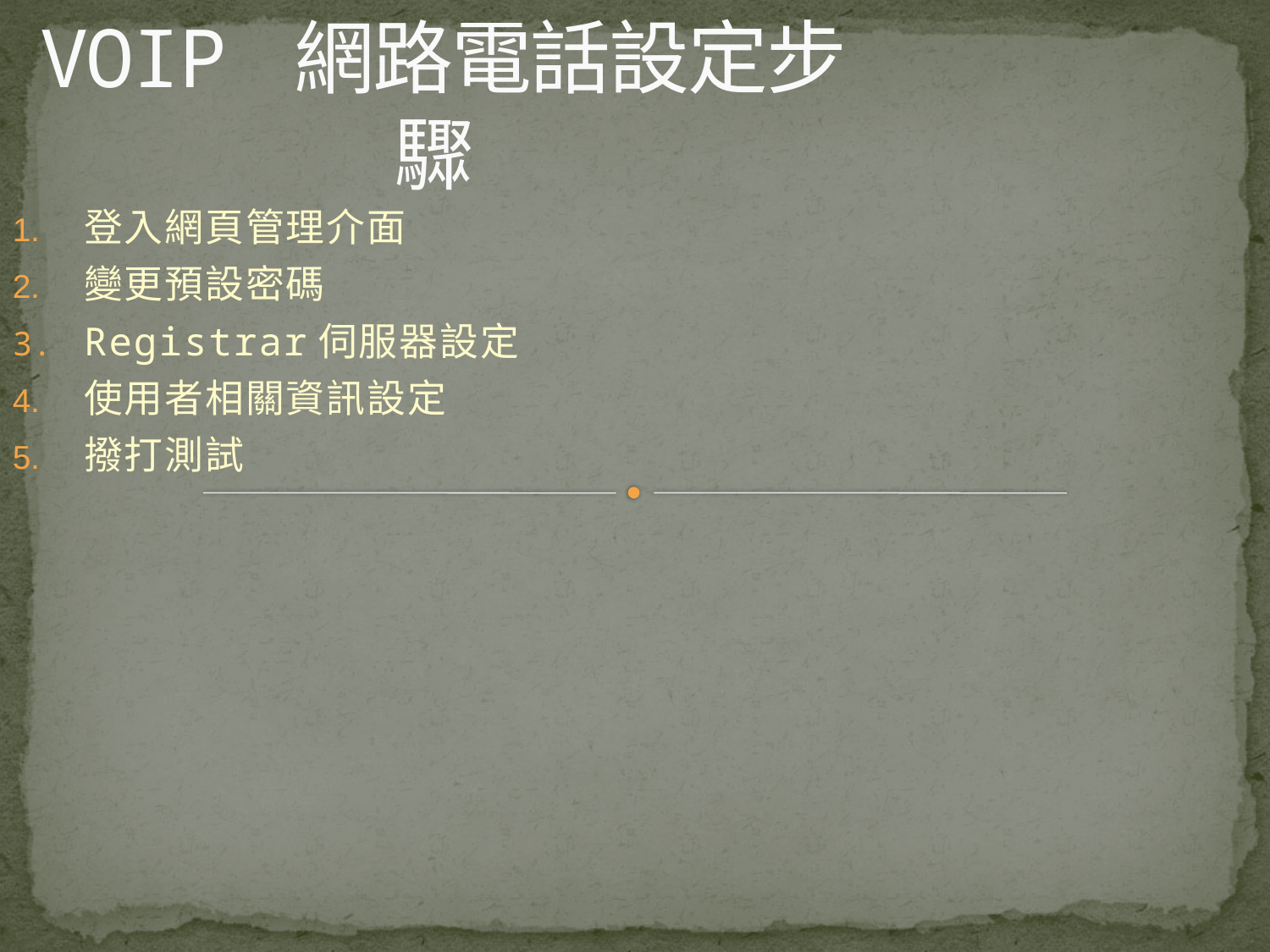

# VOIP 網路電話設定步驟
登入網頁管理介面
變更預設密碼
Registrar伺服器設定
使用者相關資訊設定
撥打測試